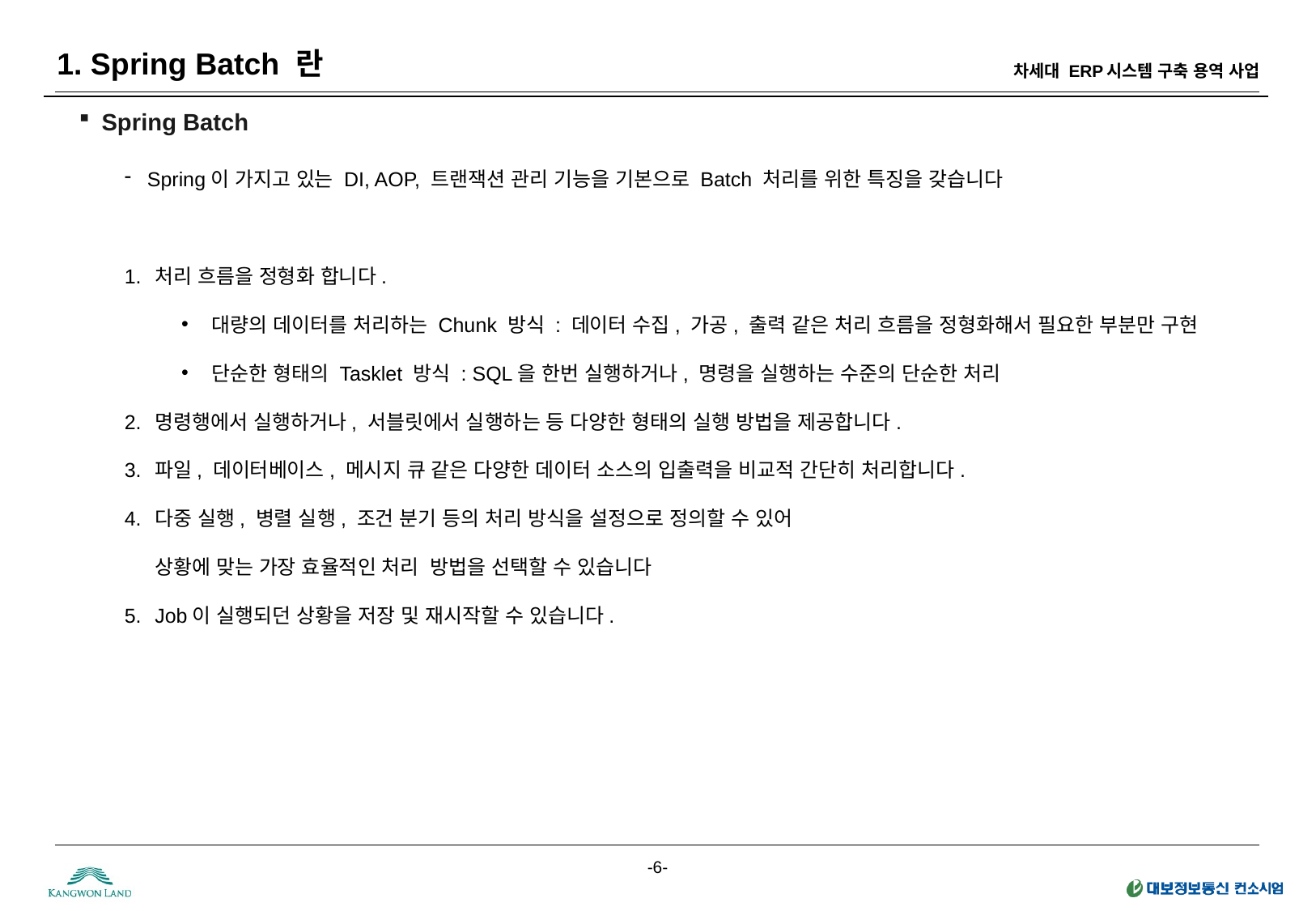

1. Spring Batch 란
Spring Batch

Spring이 가지고 있는 DI, AOP, 트랜잭션 관리 기능을 기본으로 Batch 처리를 위한 특징을 갖습니다

처리 흐름을 정형화 합니다.
대량의 데이터를 처리하는 Chunk 방식 : 데이터 수집, 가공, 출력 같은 처리 흐름을 정형화해서 필요한 부분만 구현
단순한 형태의 Tasklet 방식 : SQL을 한번 실행하거나, 명령을 실행하는 수준의 단순한 처리
명령행에서 실행하거나, 서블릿에서 실행하는 등 다양한 형태의 실행 방법을 제공합니다.
파일, 데이터베이스, 메시지 큐 같은 다양한 데이터 소스의 입출력을 비교적 간단히 처리합니다.
다중 실행, 병렬 실행, 조건 분기 등의 처리 방식을 설정으로 정의할 수 있어
상황에 맞는 가장 효율적인 처리  방법을 선택할 수 있습니다
Job이 실행되던 상황을 저장 및 재시작할 수 있습니다.